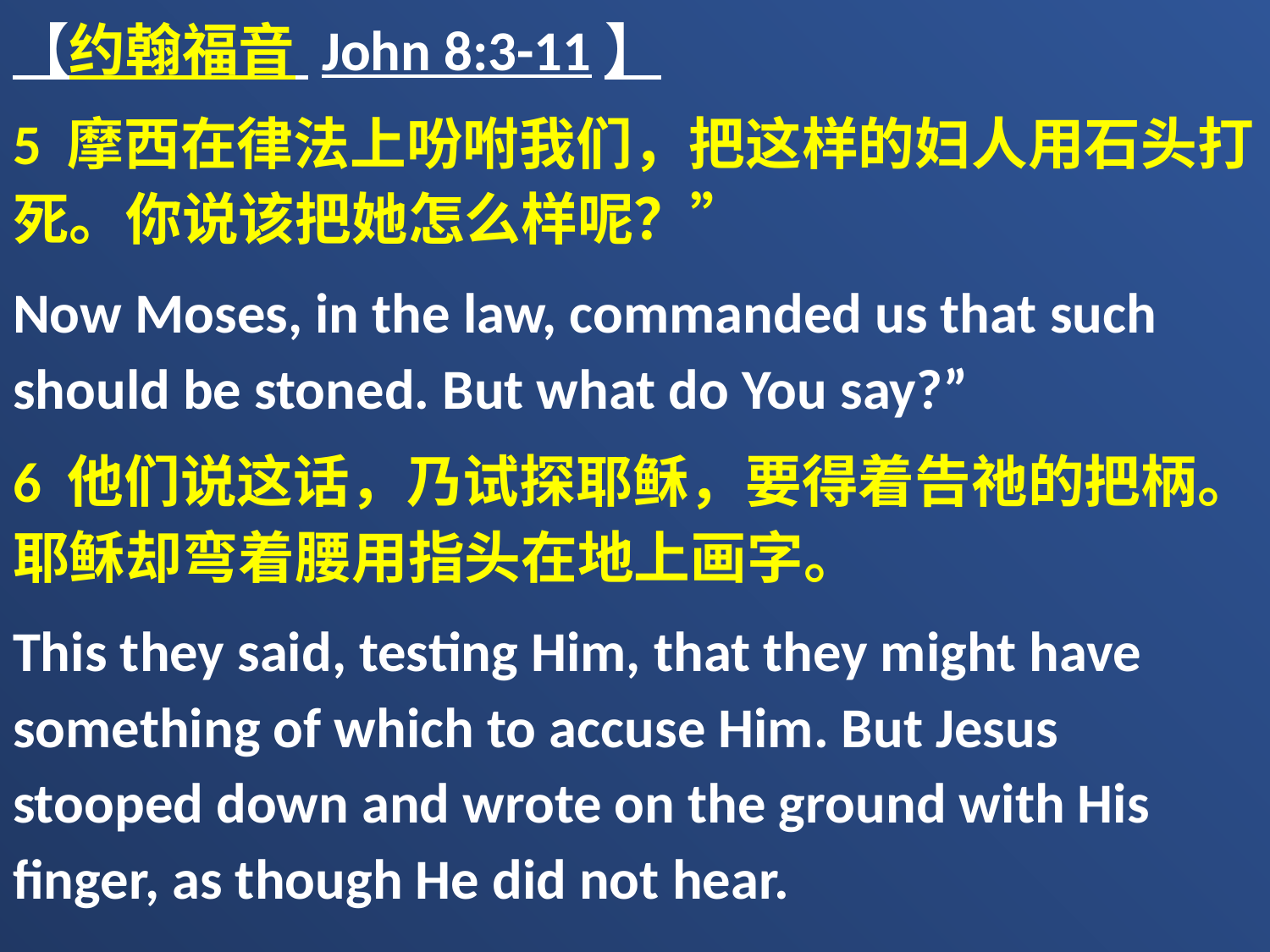

【约翰福音 John 8:3-11】
5 摩西在律法上吩咐我们，把这样的妇人用石头打死。你说该把她怎么样呢？”
Now Moses, in the law, commanded us that such should be stoned. But what do You say?”
6 他们说这话，乃试探耶稣，要得着告祂的把柄。耶稣却弯着腰用指头在地上画字。
This they said, testing Him, that they might have something of which to accuse Him. But Jesus stooped down and wrote on the ground with His finger, as though He did not hear.